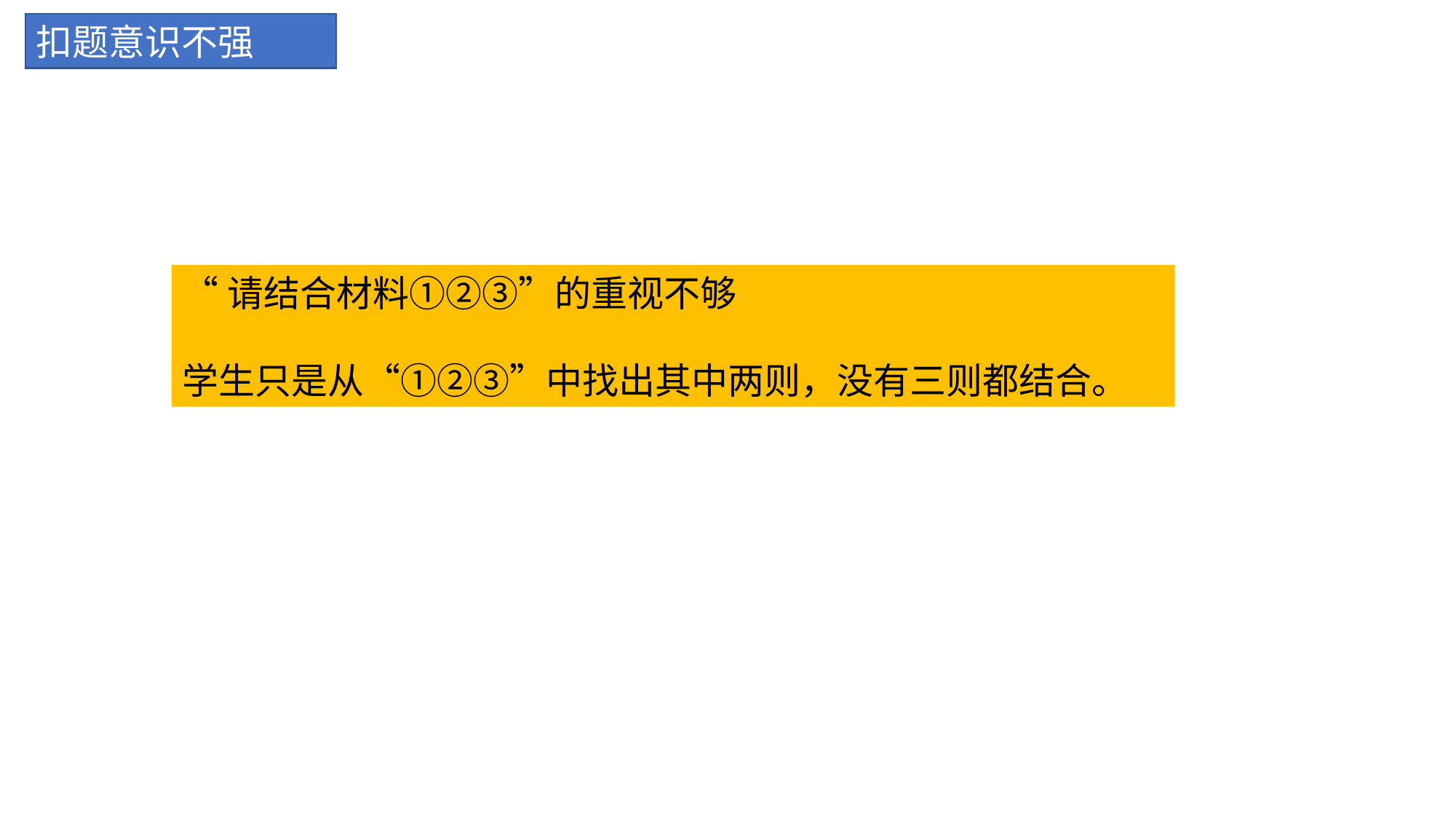

扣题意识不强
“请结合材料①②③”的重视不够

学生只是从“①②③”中找出其中两则，没有三则都结合。